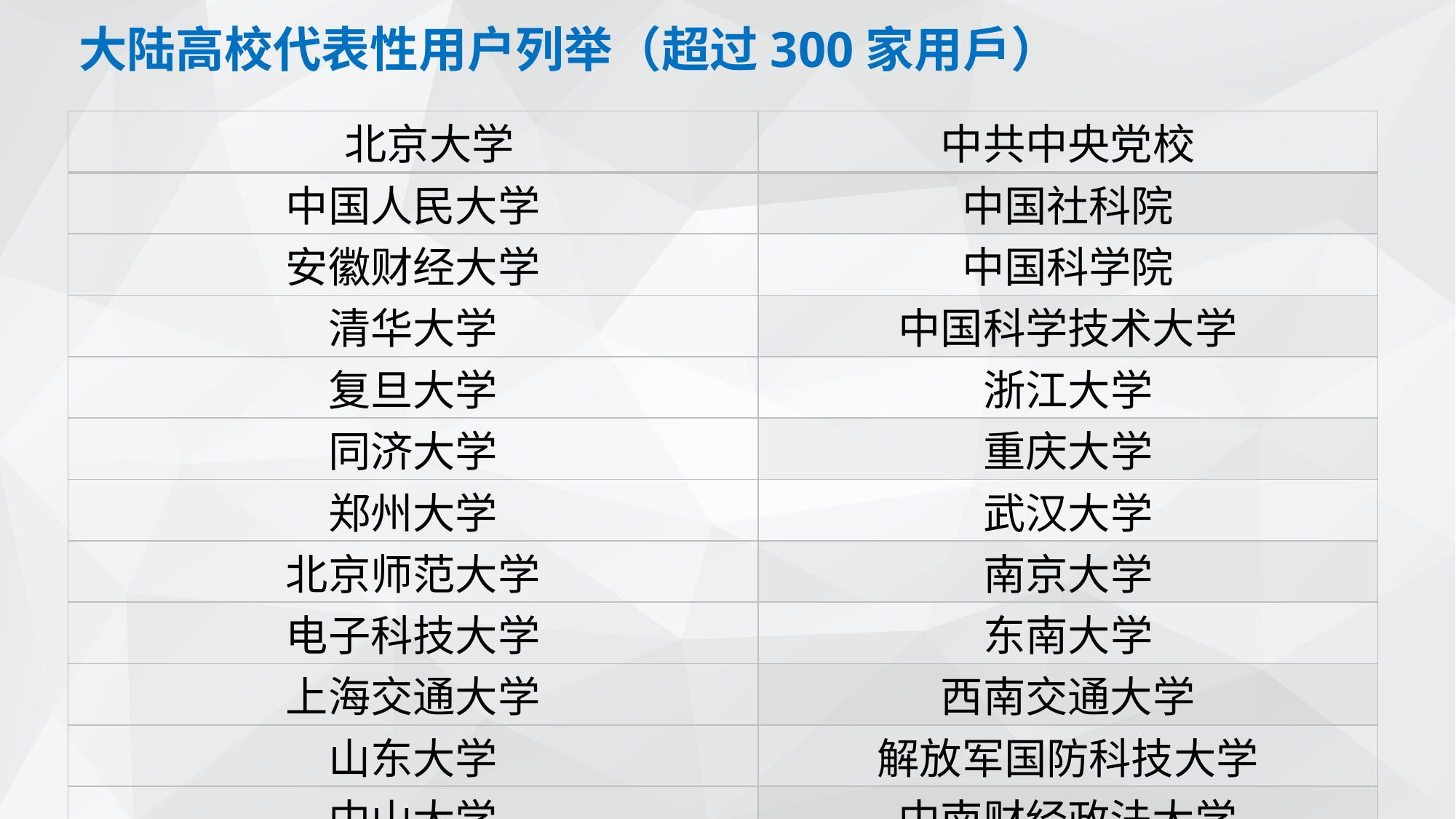

大陆高校代表性用户列举（超过300家用戶）
| 北京大学 | 中共中央党校 |
| --- | --- |
| 中国人民大学 | 中国社科院 |
| 安徽财经大学 | 中国科学院 |
| 清华大学 | 中国科学技术大学 |
| 复旦大学 | 浙江大学 |
| 同济大学 | 重庆大学 |
| 郑州大学 | 武汉大学 |
| 北京师范大学 | 南京大学 |
| 电子科技大学 | 东南大学 |
| 上海交通大学 | 西南交通大学 |
| 山东大学 | 解放军国防科技大学 |
| 中山大学 | 中南财经政法大学 |